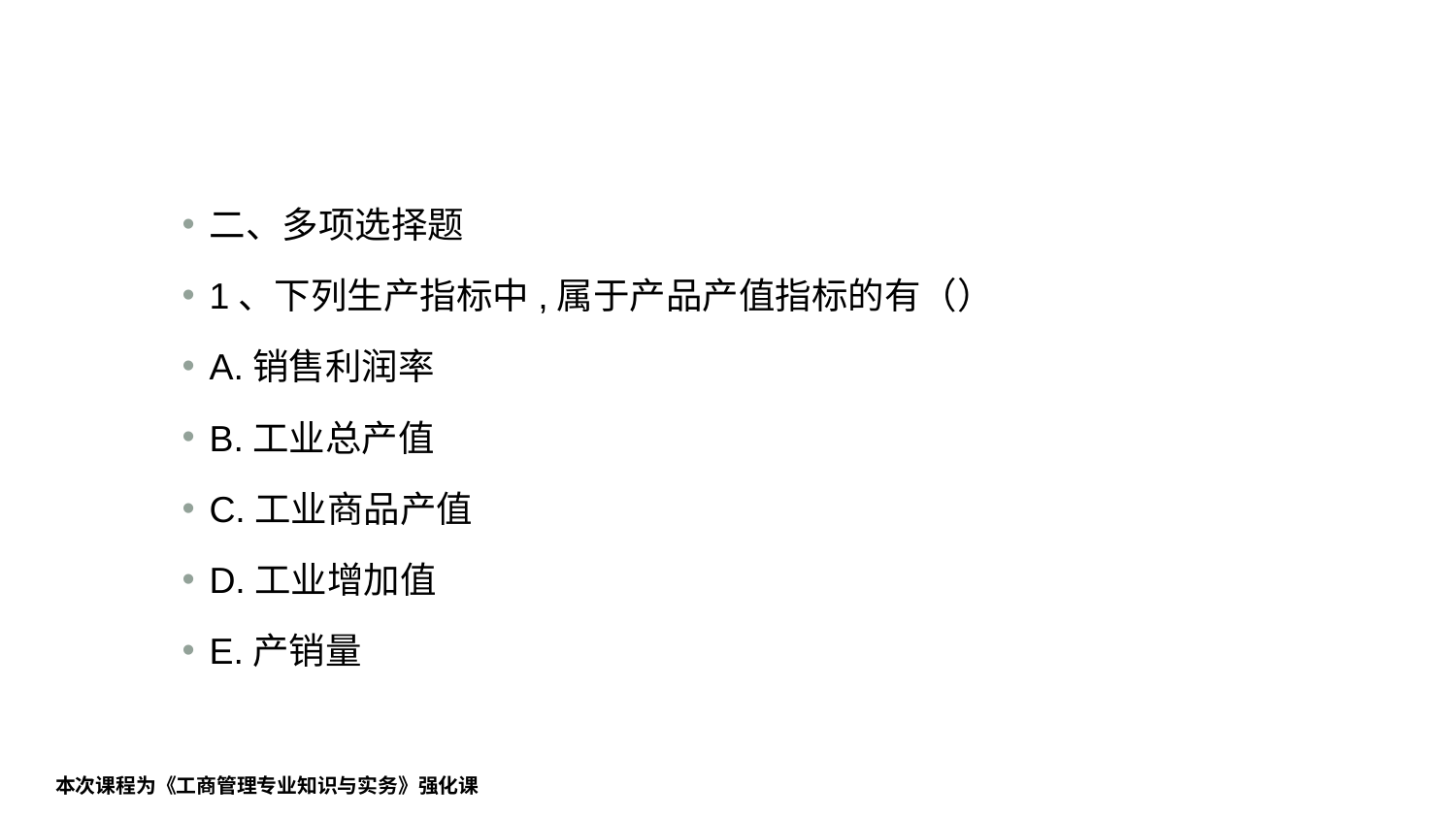

#
二、多项选择题
1、下列生产指标中,属于产品产值指标的有（）
A.销售利润率
B.工业总产值
C.工业商品产值
D.工业增加值
E.产销量